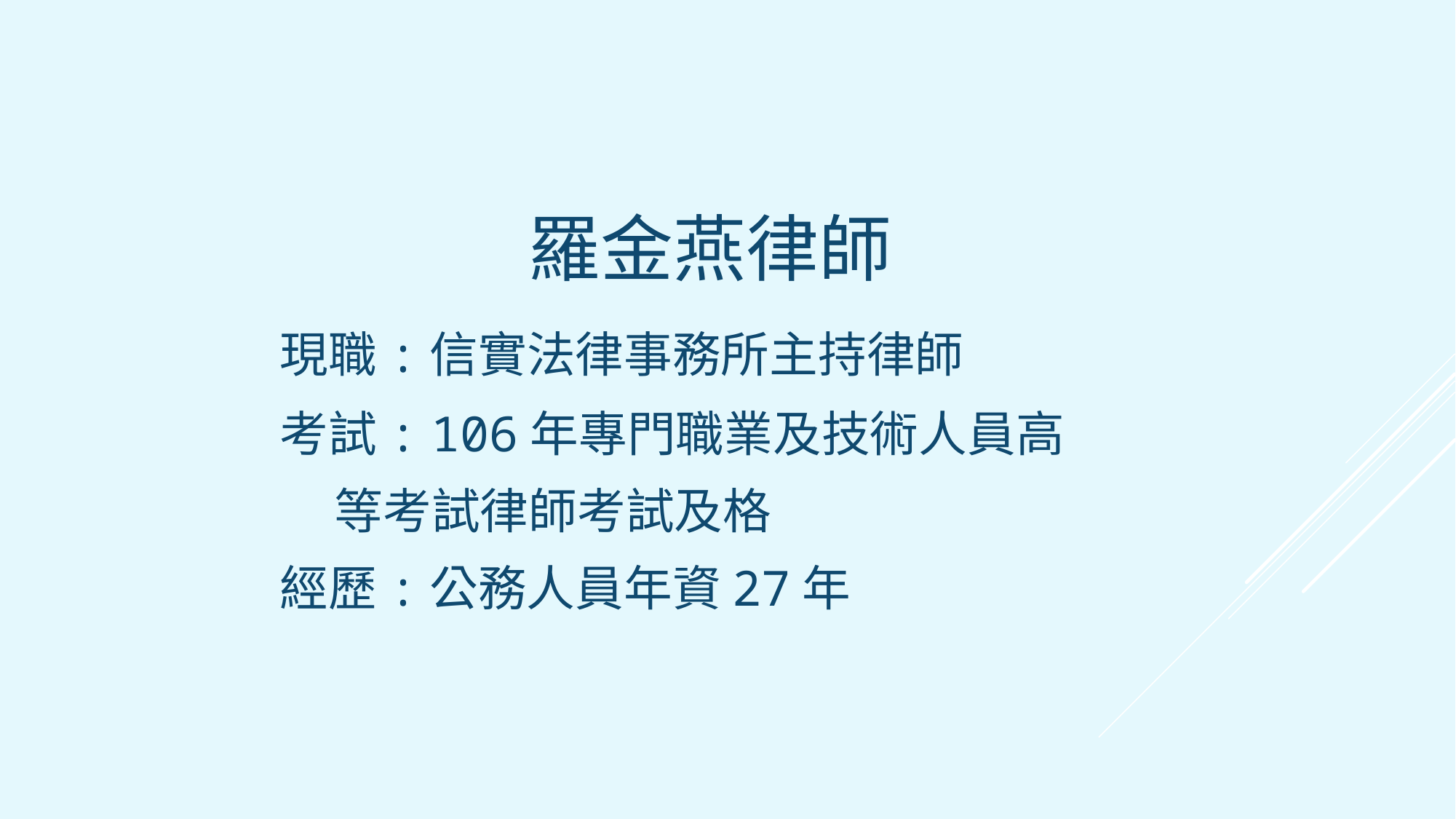

羅金燕律師
       現職:信實法律事務所主持律師
         考試: 106年專門職業及技術人員高
              等考試律師考試及格
         經歷:公務人員年資27年